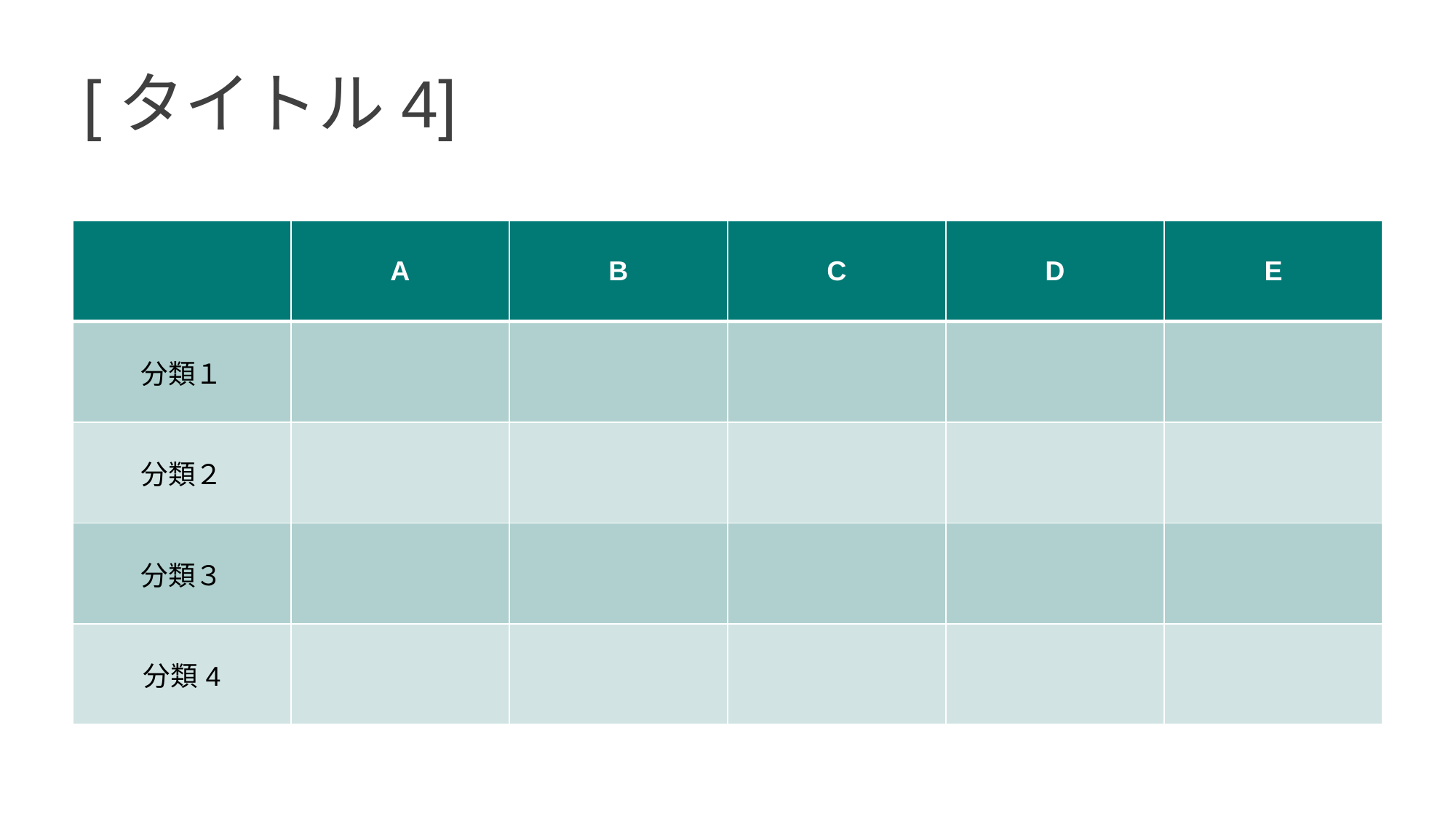

# [タイトル4]
|  | A | B | C | D | E |
| --- | --- | --- | --- | --- | --- |
| 分類１ |  |  |  |  |  |
| 分類２ |  |  |  |  |  |
| 分類３ |  |  |  |  |  |
| 分類4 |  |  |  |  |  |
6